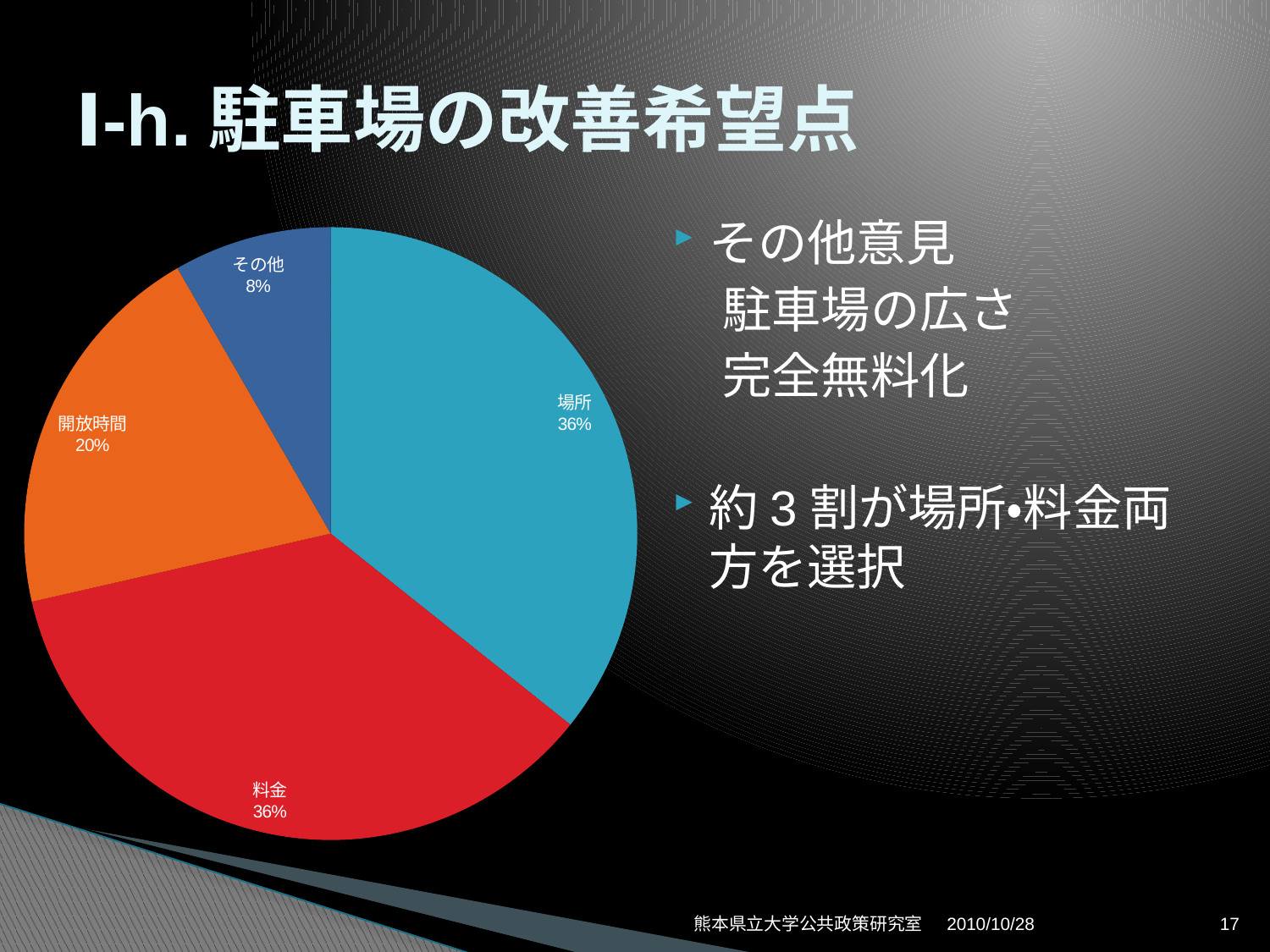

# Ⅰ-h.駐車場の改善希望点

### Chart

| Category |  |
|---|---|
| 場所 | 30.0 |
| 料金 | 30.0 |
| 開放時間 | 17.0 |
| その他 | 7.0 |
その他意見
　駐車場の広さ
　完全無料化

約3割が場所・料金両方を選択

熊本県立大学公共政策研究室
2010/10/28
17